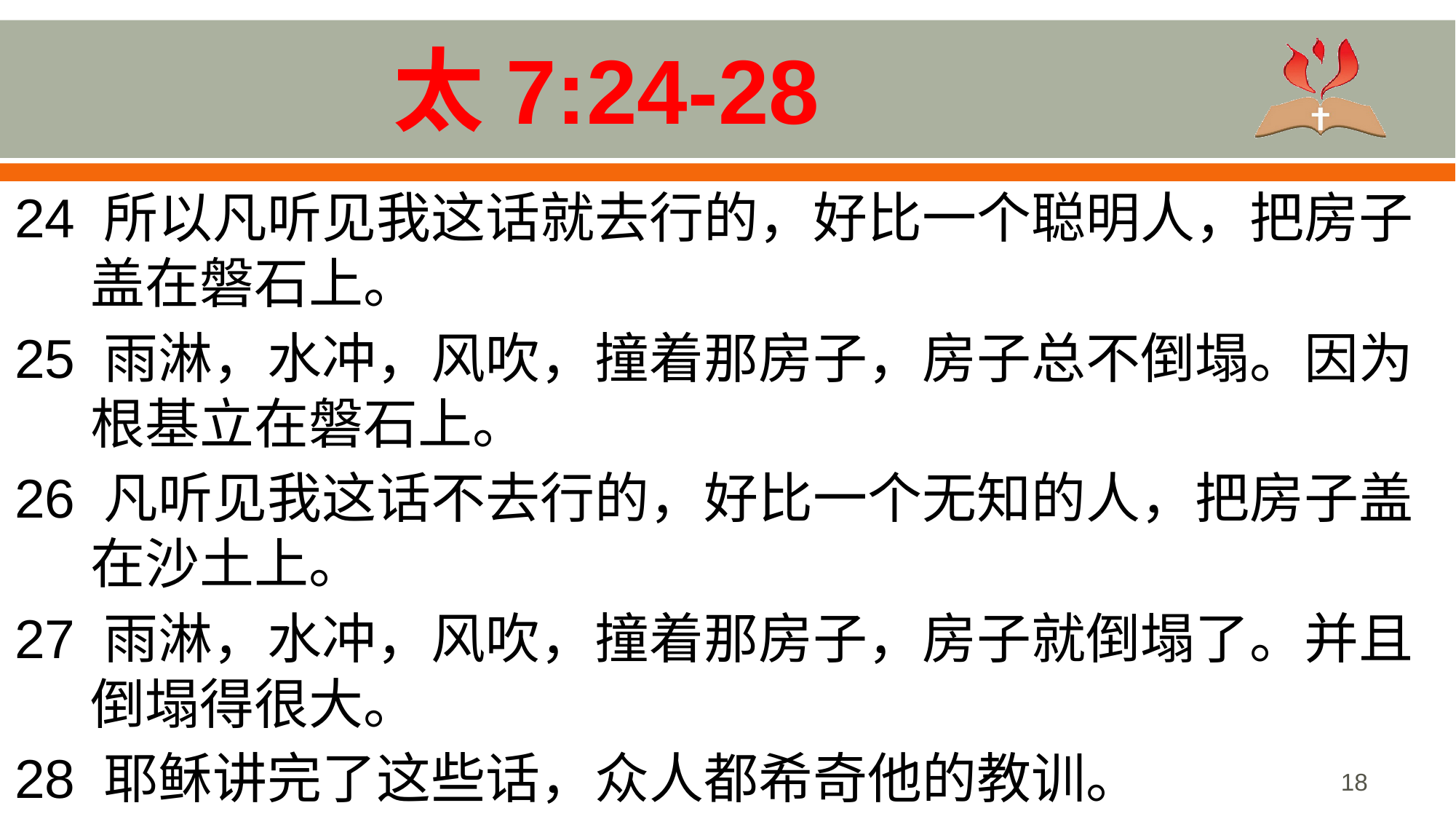

# 太7:24-28
24 所以凡听见我这话就去行的，好比一个聪明人，把房子盖在磐石上。
25 雨淋，水冲，风吹，撞着那房子，房子总不倒塌。因为根基立在磐石上。
26 凡听见我这话不去行的，好比一个无知的人，把房子盖在沙土上。
27 雨淋，水冲，风吹，撞着那房子，房子就倒塌了。并且倒塌得很大。
28 耶稣讲完了这些话，众人都希奇他的教训。

18